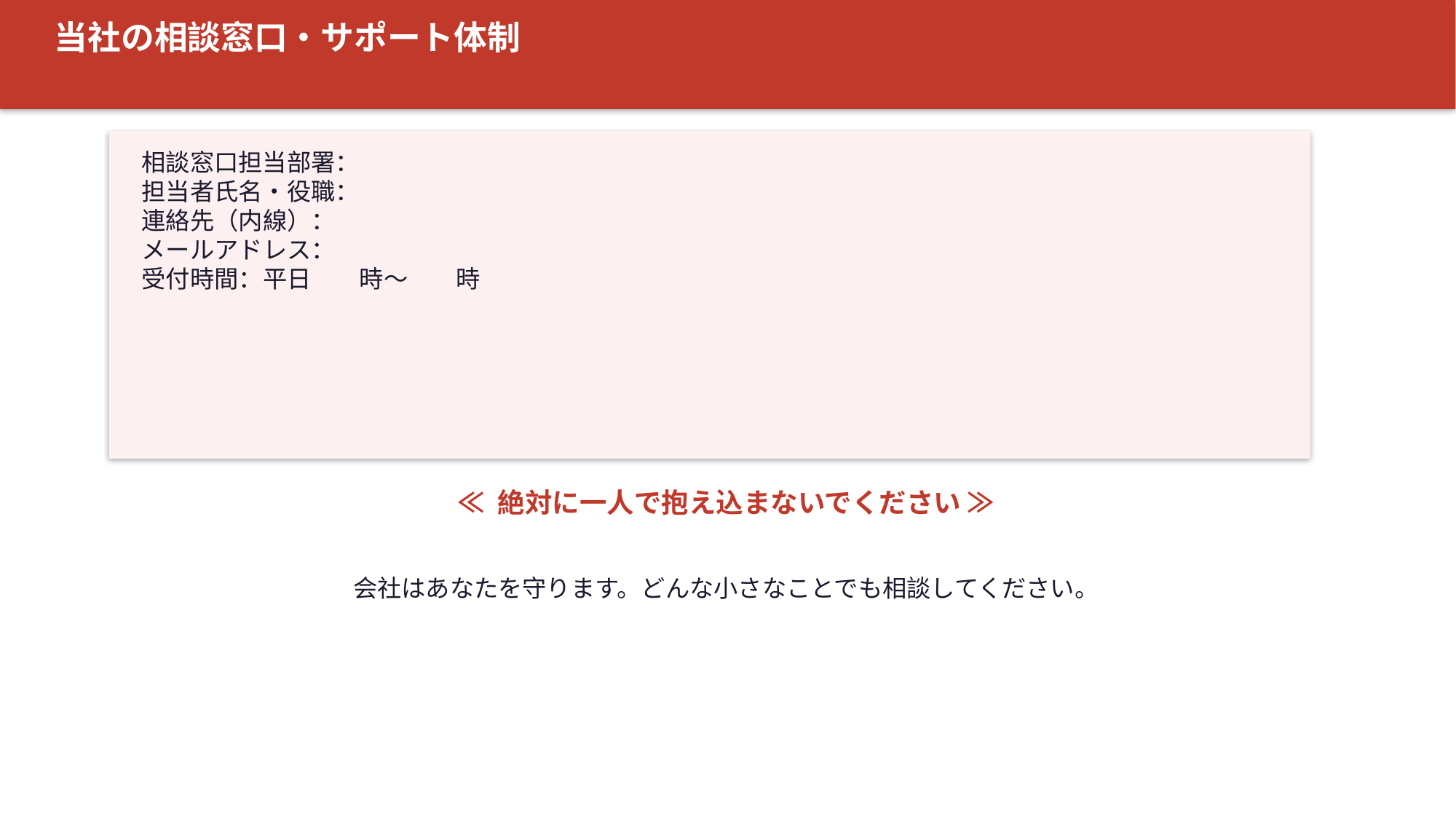

当社の相談窓口・サポート体制

相談窓口担当部署：
担当者氏名・役職：
連絡先（内線）：
メールアドレス：
受付時間：平日　　時〜　　時
≪ 絶対に一人で抱え込まないでください ≫
会社はあなたを守ります。どんな小さなことでも相談してください。